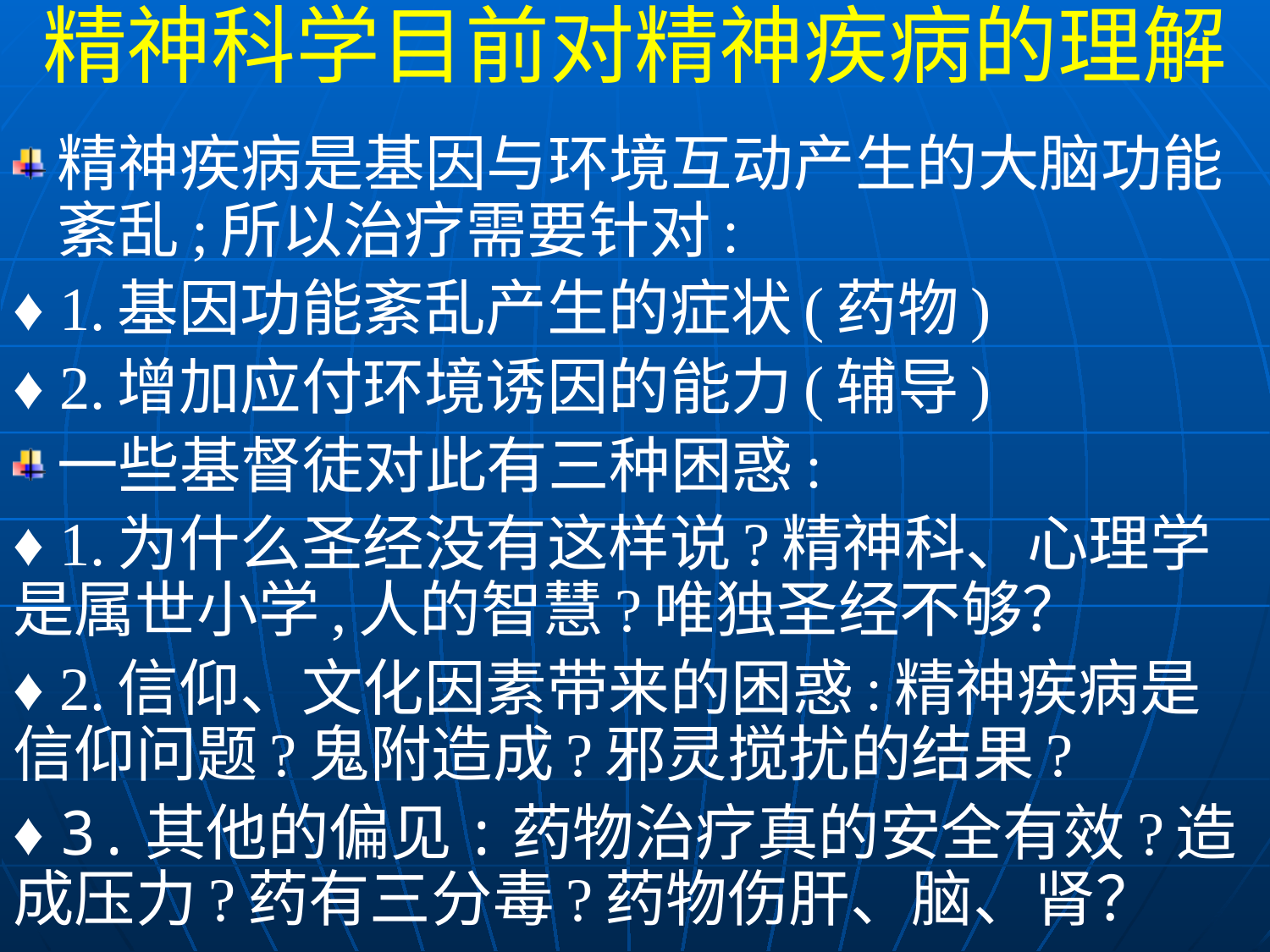

精神科学目前对精神疾病的理解
精神疾病是基因与环境互动产生的大脑功能紊乱;所以治疗需要针对:
♦ 1.基因功能紊乱产生的症状(药物)
♦ 2.增加应付环境诱因的能力(辅导)
一些基督徒对此有三种困惑:
♦ 1.为什么圣经没有这样说?精神科、心理学是属世小学,人的智慧?唯独圣经不够？
♦ 2.信仰、文化因素带来的困惑:精神疾病是信仰问题?鬼附造成?邪灵搅扰的结果?
♦ 3.其他的偏见:药物治疗真的安全有效?造成压力?药有三分毒?药物伤肝、脑、肾？